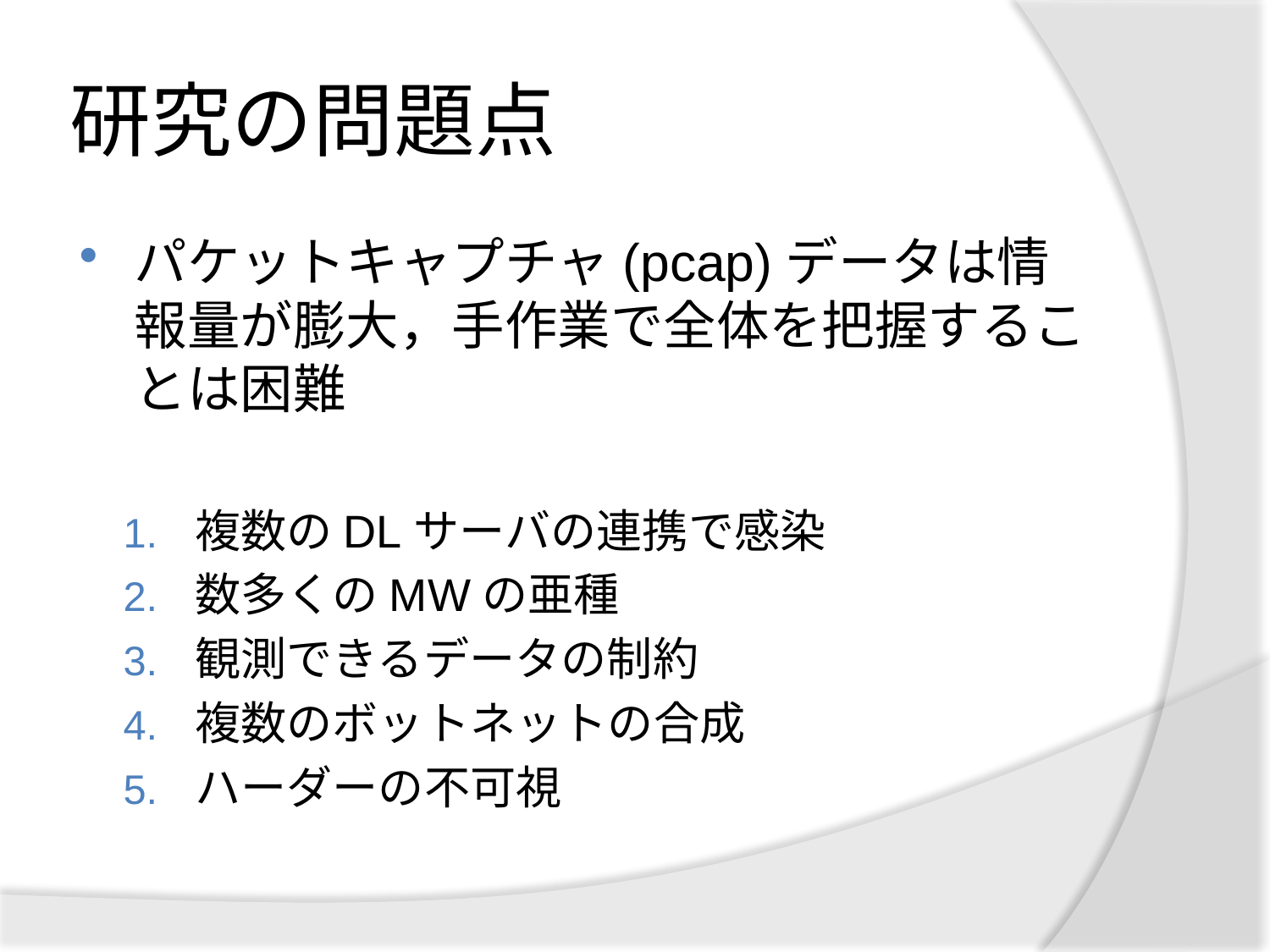

# 研究の問題点
パケットキャプチャ(pcap)データは情報量が膨大，手作業で全体を把握することは困難

複数のDLサーバの連携で感染
数多くのMWの亜種
観測できるデータの制約
複数のボットネットの合成
ハーダーの不可視